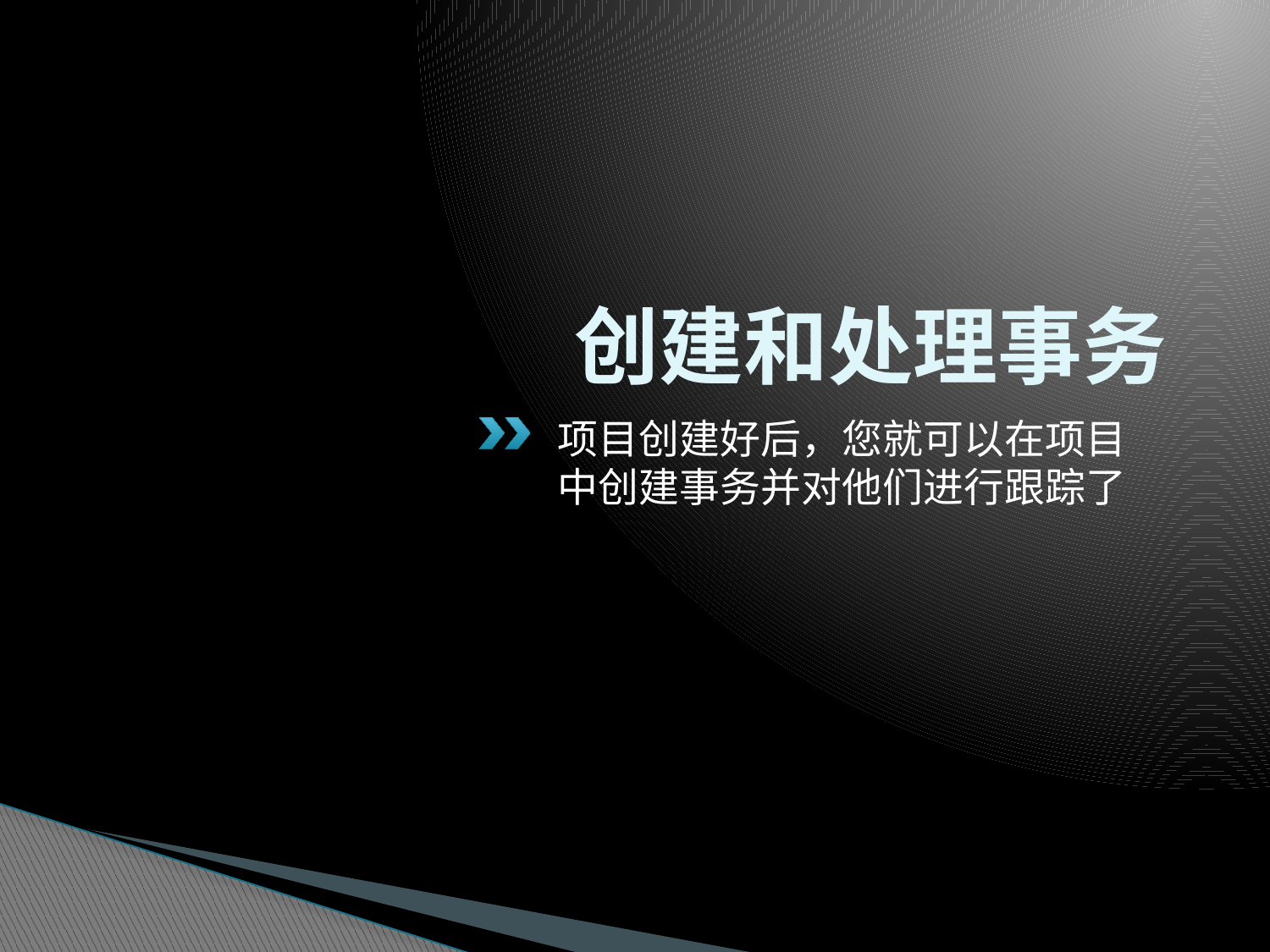

# 创建和处理事务
项目创建好后，您就可以在项目中创建事务并对他们进行跟踪了